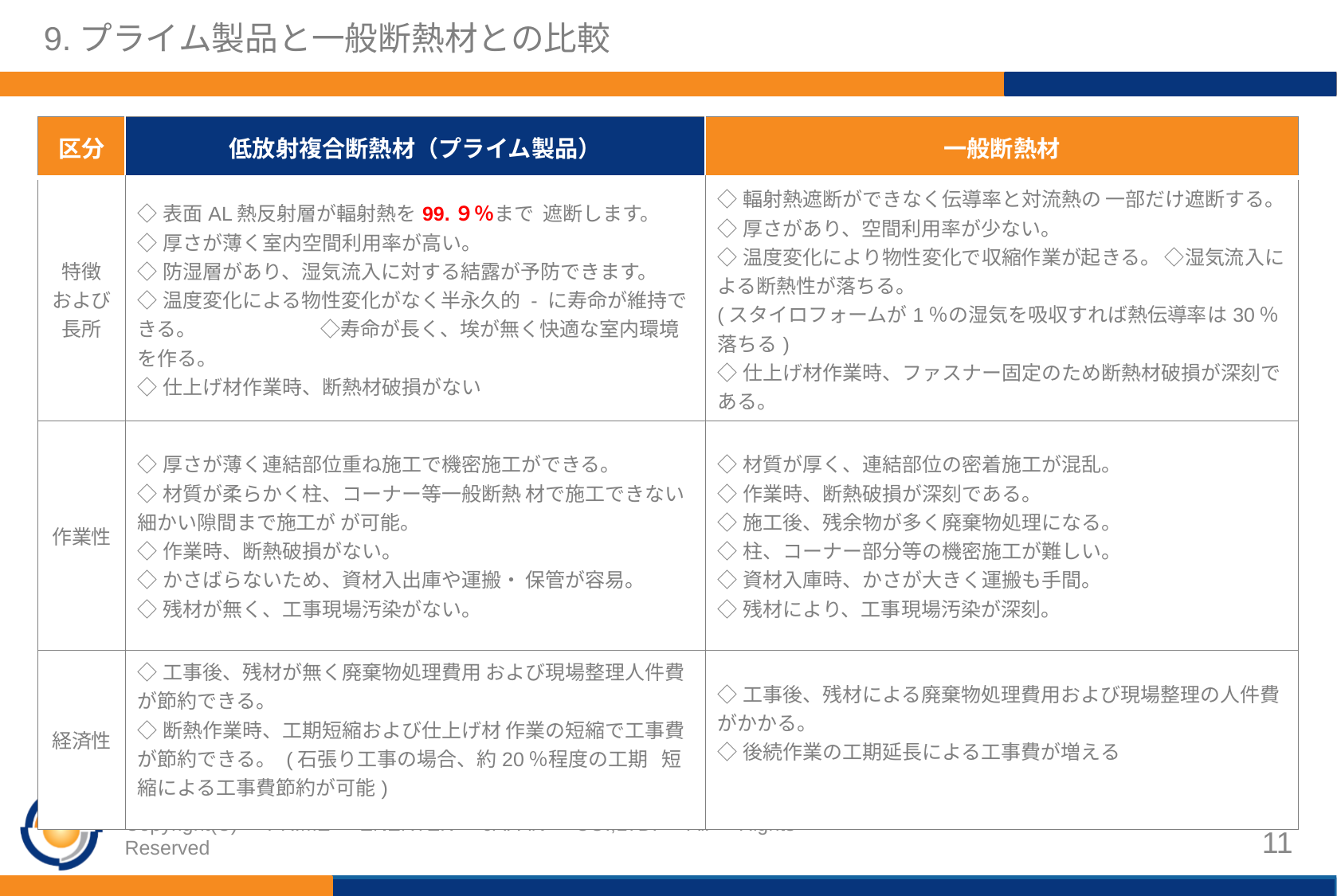

# 9.プライム製品と一般断熱材との比較
| 区分 | 低放射複合断熱材（プライム製品） | 一般断熱材 |
| --- | --- | --- |
| 特徴 および長所 | ◇表面AL熱反射層が輻射熱を99.９％まで 遮断します。 ◇厚さが薄く室内空間利用率が高い。　 ◇防湿層があり、湿気流入に対する結露が予防できます。 ◇温度変化による物性変化がなく半永久的 - に寿命が維持できる。 　　　　　　◇寿命が長く、埃が無く快適な室内環境を作る。 　 ◇仕上げ材作業時、断熱材破損がない | ◇輻射熱遮断ができなく伝導率と対流熱の 一部だけ遮断する。 ◇厚さがあり、空間利用率が少ない。 ◇温度変化により物性変化で収縮作業が起きる。 ◇湿気流入による断熱性が落ちる。 (スタイロフォームが1％の湿気を吸収すれば熱伝導率は30％落ちる) ◇仕上げ材作業時、ファスナー固定のため断熱材破損が深刻である。 |
| 作業性 | ◇厚さが薄く連結部位重ね施工で機密施工ができる。 ◇材質が柔らかく柱、コーナー等一般断熱 材で施工できない細かい隙間まで施工が が可能。 ◇作業時、断熱破損がない。 ◇かさばらないため、資材入出庫や運搬・ 保管が容易。 ◇残材が無く、工事現場汚染がない。 | ◇材質が厚く、連結部位の密着施工が混乱。 ◇作業時、断熱破損が深刻である。 ◇施工後、残余物が多く廃棄物処理になる。 ◇柱、コーナー部分等の機密施工が難しい。 ◇資材入庫時、かさが大きく運搬も手間。 ◇残材により、工事現場汚染が深刻。 |
| 経済性 | ◇工事後、残材が無く廃棄物処理費用 および現場整理人件費が節約できる。 ◇断熱作業時、工期短縮および仕上げ材 作業の短縮で工事費が節約できる。 (石張り工事の場合、約20％程度の工期 短縮による工事費節約が可能) | ◇工事後、残材による廃棄物処理費用および現場整理の人件費がかかる。 ◇後続作業の工期延長による工事費が増える |
Copyright(C)　PRIME　ENERTEK　JAPAN　CO.,LTD.　All　Rights　Reserved
11